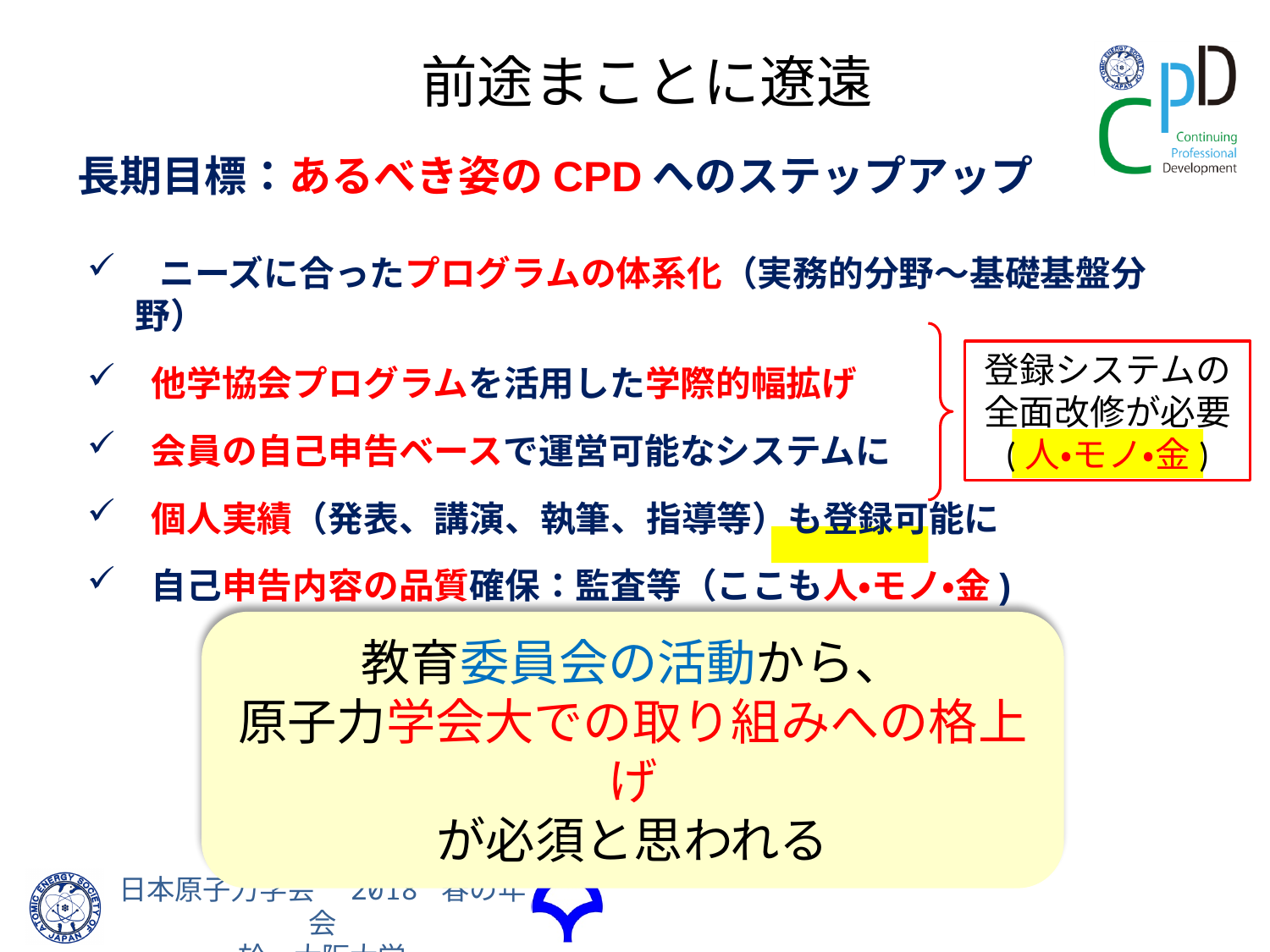

前途まことに遼遠

　長期目標：あるべき姿のCPDへのステップアップ

  ニーズに合ったプログラムの体系化（実務的分野～基礎基盤分野）

 他学協会プログラムを活用した学際的幅拡げ

 会員の自己申告ベースで運営可能なシステムに

 個人実績（発表、講演、執筆、指導等）も登録可能に

 自己申告内容の品質確保：監査等（ここも人・モノ・金)

登録システムの全面改修が必要
(人・モノ・金)

教育委員会の活動から、
原子力学会大での取り組みへの格上げ
が必須と思われる